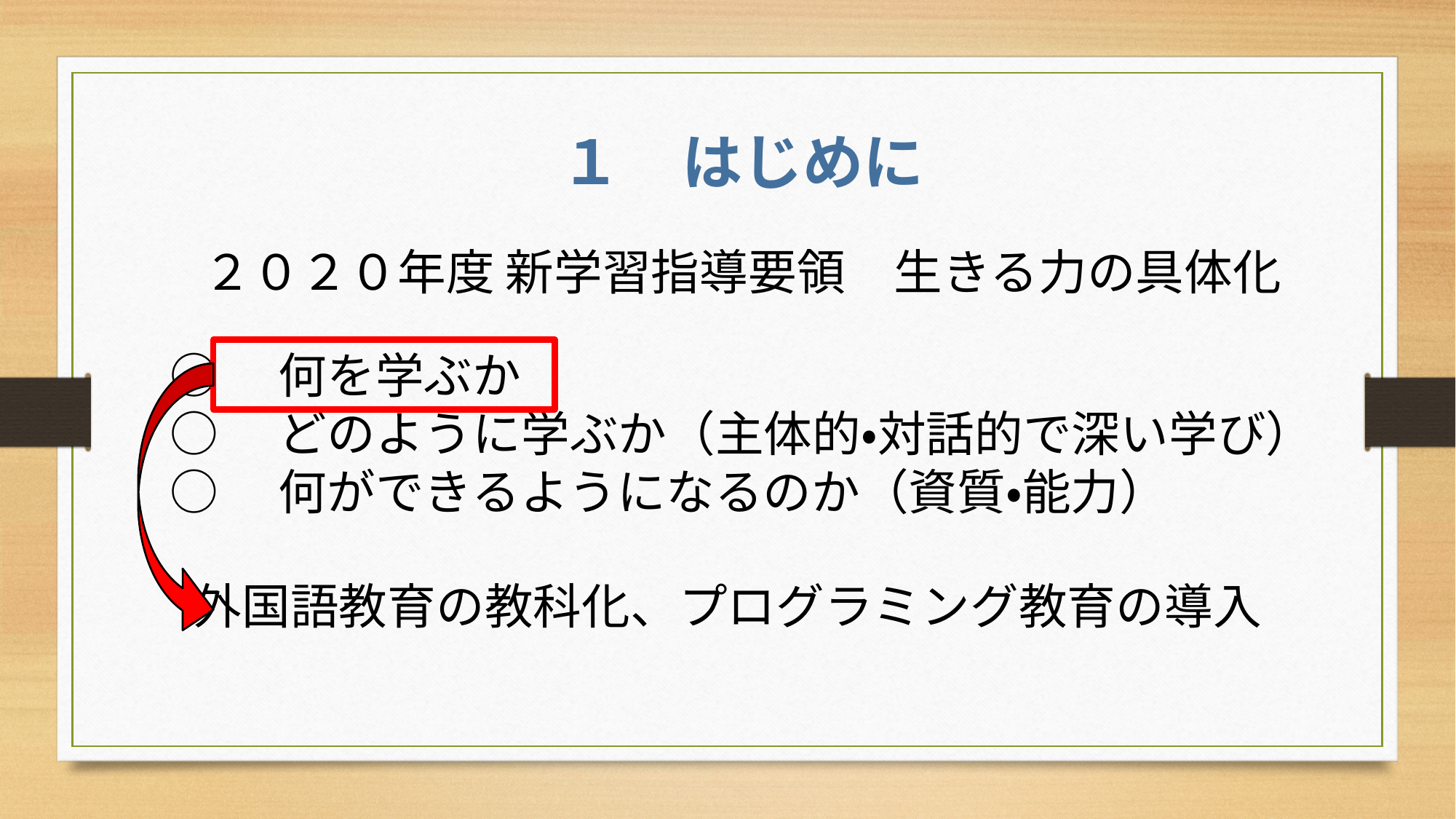

１　はじめに
２０２０年度 新学習指導要領　生きる力の具体化
○　何を学ぶか
○　どのように学ぶか（主体的・対話的で深い学び）
○　何ができるようになるのか（資質・能力）

外国語教育の教科化、プログラミング教育の導入